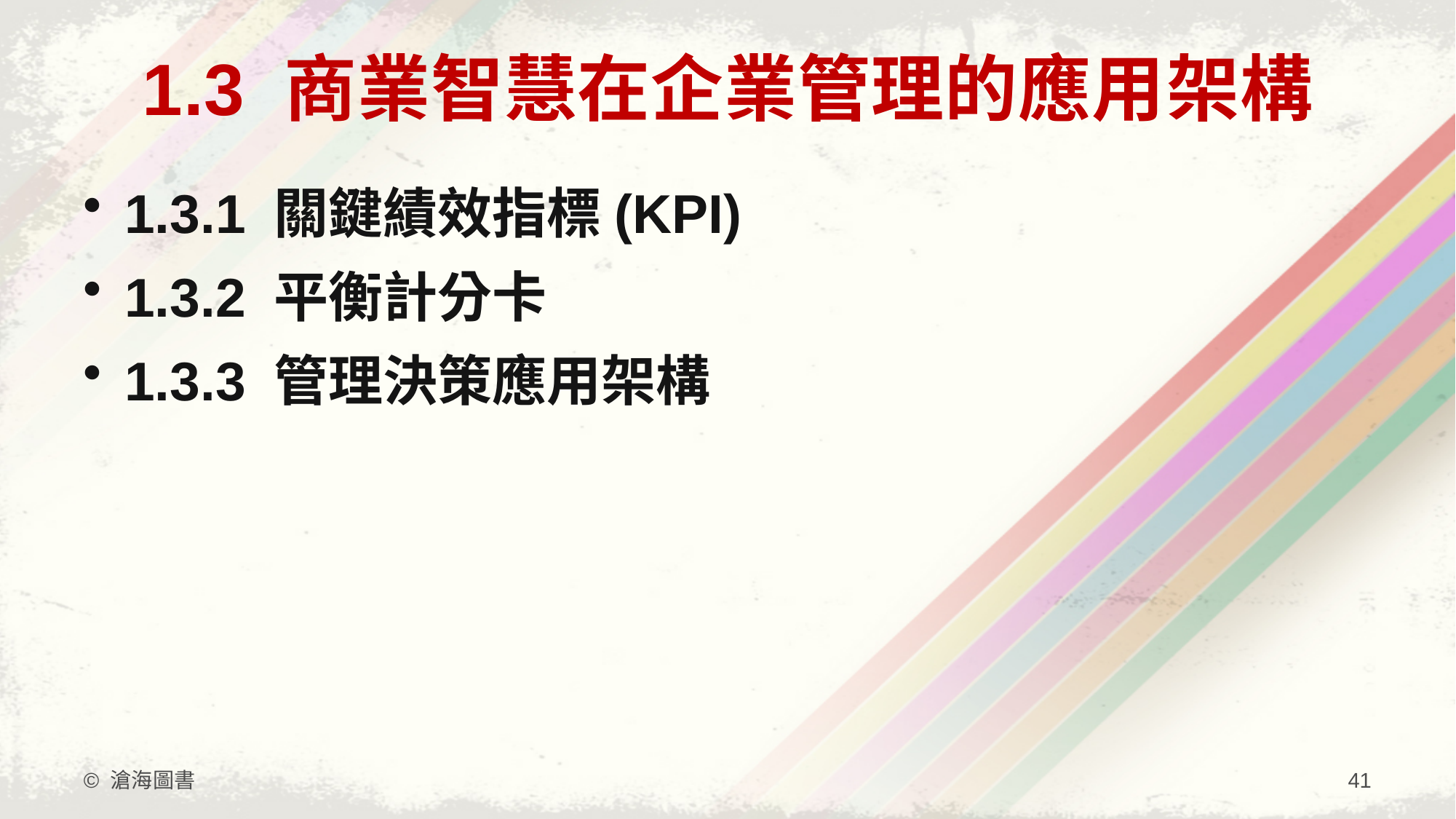

# 1.3 商業智慧在企業管理的應用架構
1.3.1 關鍵績效指標(KPI)
1.3.2 平衡計分卡
1.3.3 管理決策應用架構
© 滄海圖書
41